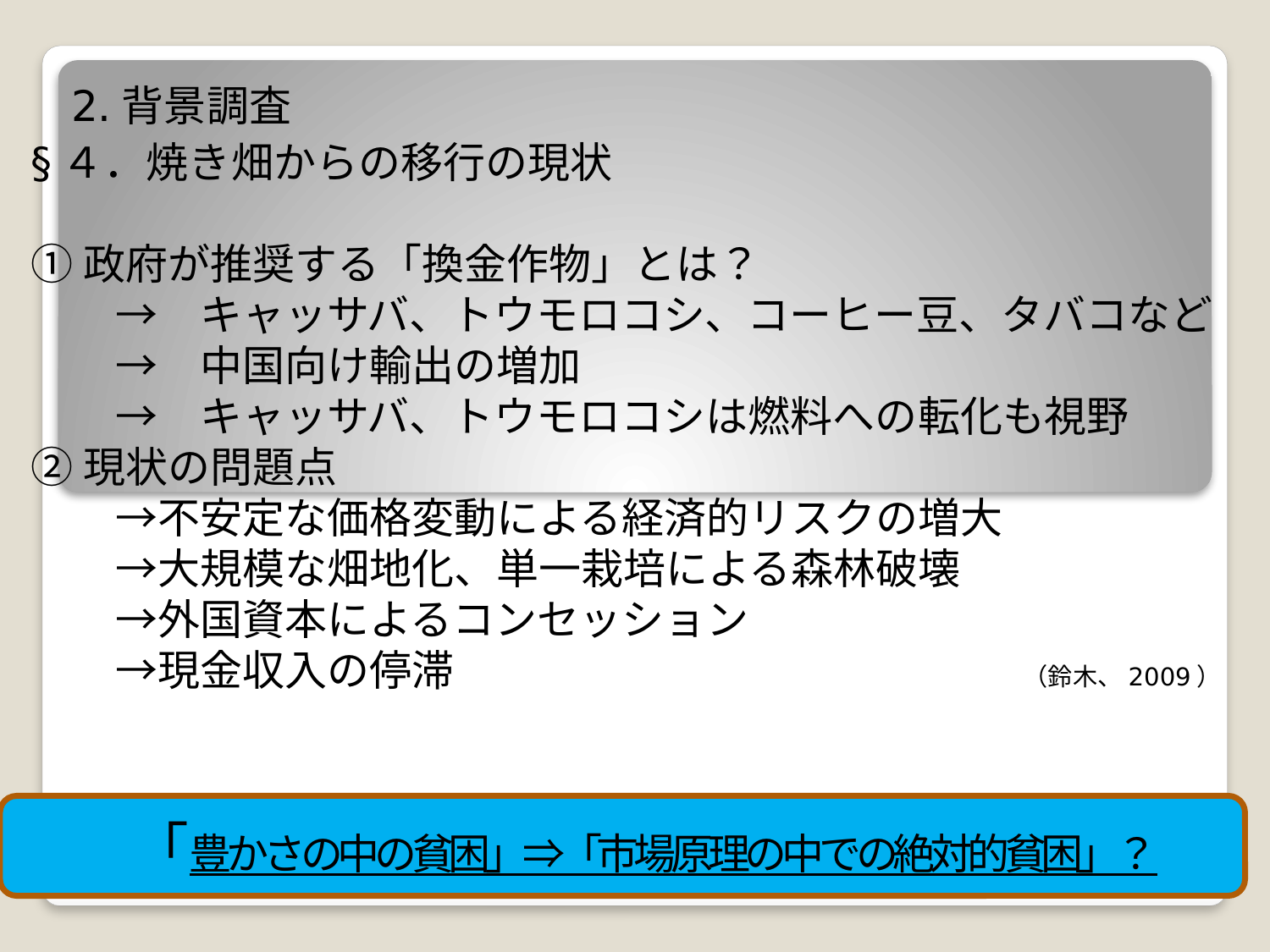

# 2.背景調査
§４．焼き畑からの移行の現状

①政府が推奨する「換金作物」とは？
　　→　キャッサバ、トウモロコシ、コーヒー豆、タバコなど
　　→　中国向け輸出の増加
　　→　キャッサバ、トウモロコシは燃料への転化も視野
②現状の問題点
　　→不安定な価格変動による経済的リスクの増大
　　→大規模な畑地化、単一栽培による森林破壊
　　→外国資本によるコンセッション
　　→現金収入の停滞　　　　　　　　　　　　　　　　　　　　　　　（鈴木、2009）

　　「豊かさの中の貧困」⇒「市場原理の中での絶対的貧困」？